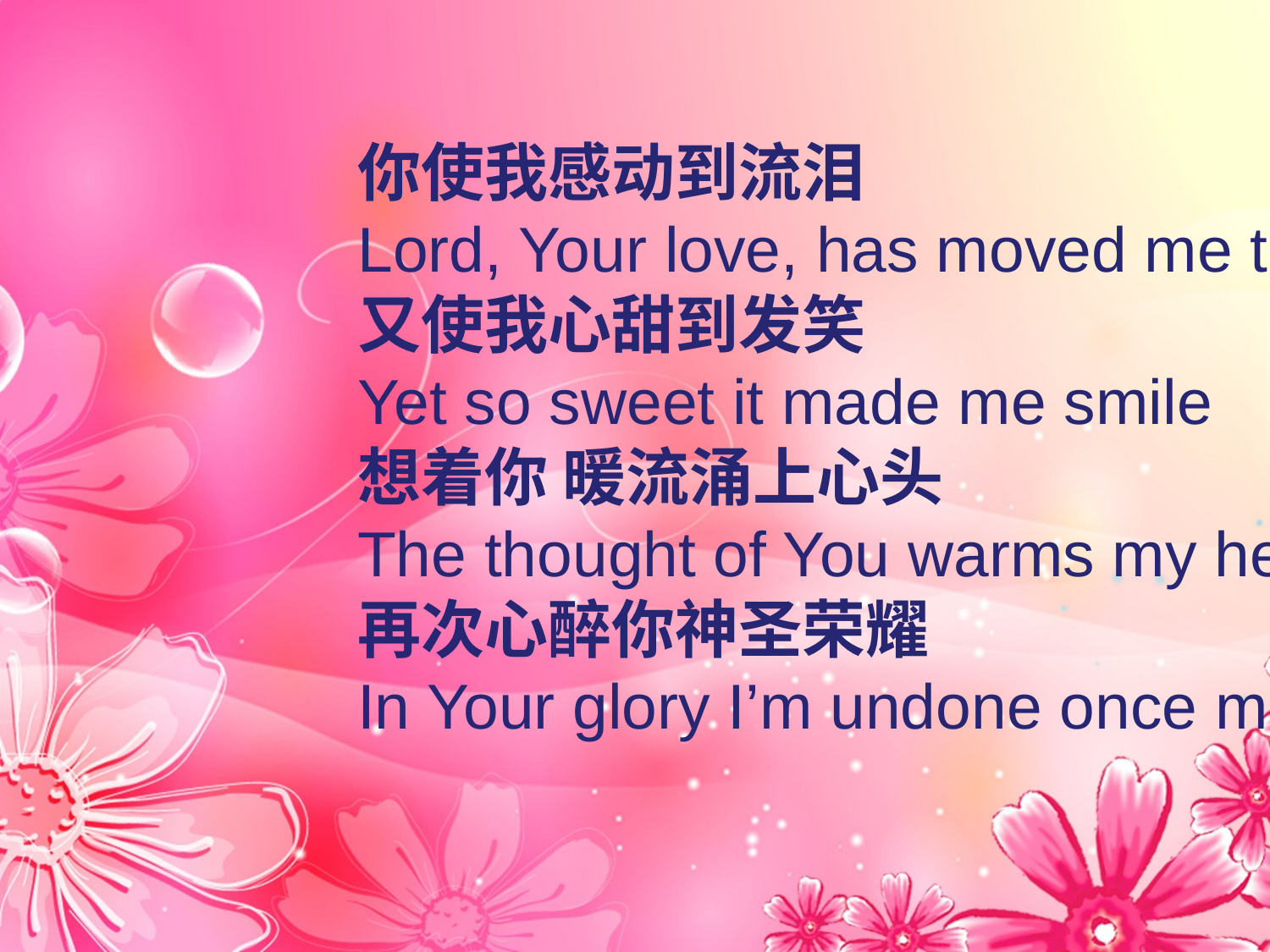

你使我感动到流泪
Lord, Your love, has moved me to tears
又使我心甜到发笑
Yet so sweet it made me smile
想着你 暖流涌上心头
The thought of You warms my heart
再次心醉你神圣荣耀
In Your glory I’m undone once more